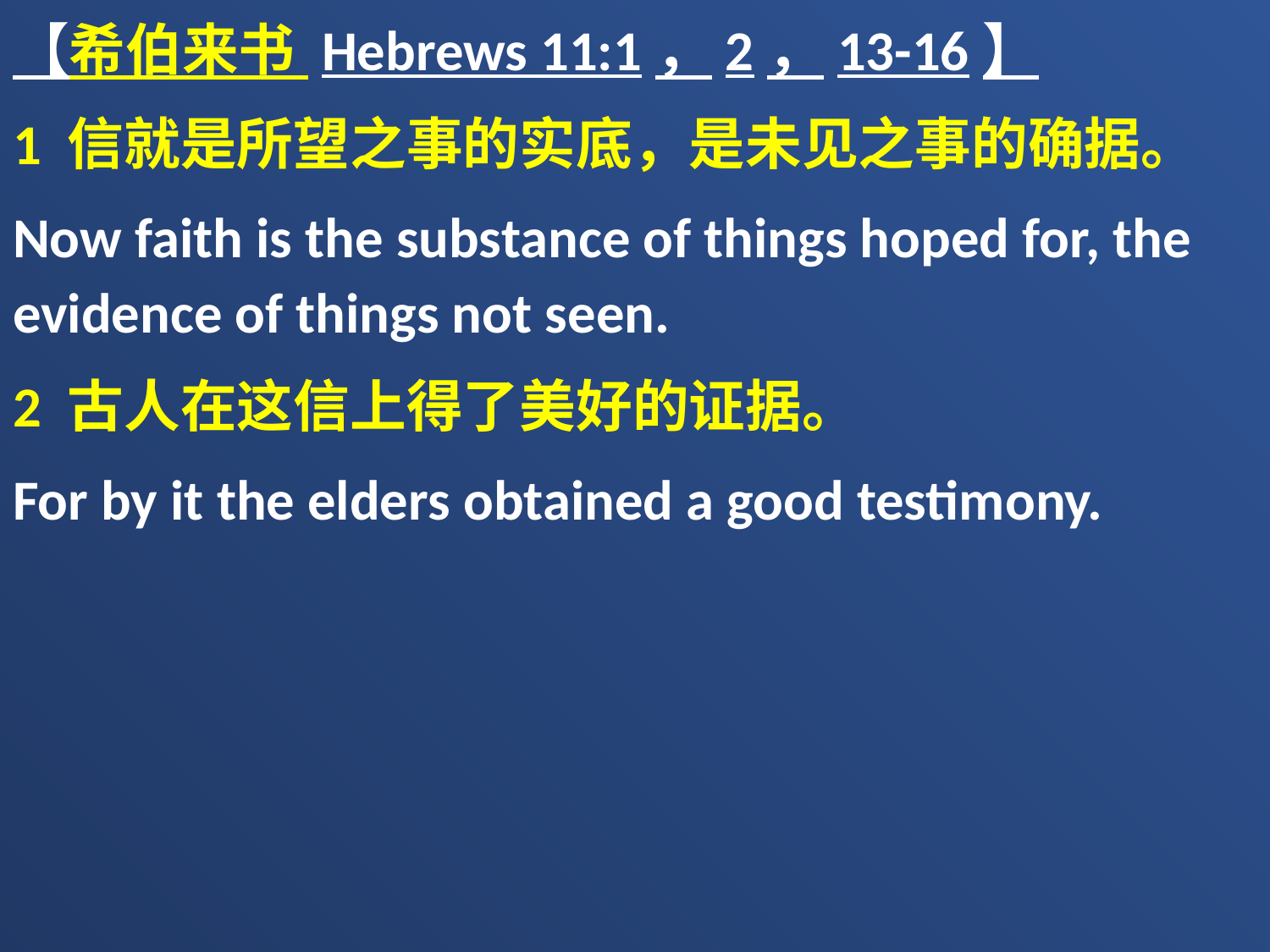

【希伯来书 Hebrews 11:1，2，13-16】
1 信就是所望之事的实底，是未见之事的确据。
Now faith is the substance of things hoped for, the evidence of things not seen.
2 古人在这信上得了美好的证据。
For by it the elders obtained a good testimony.